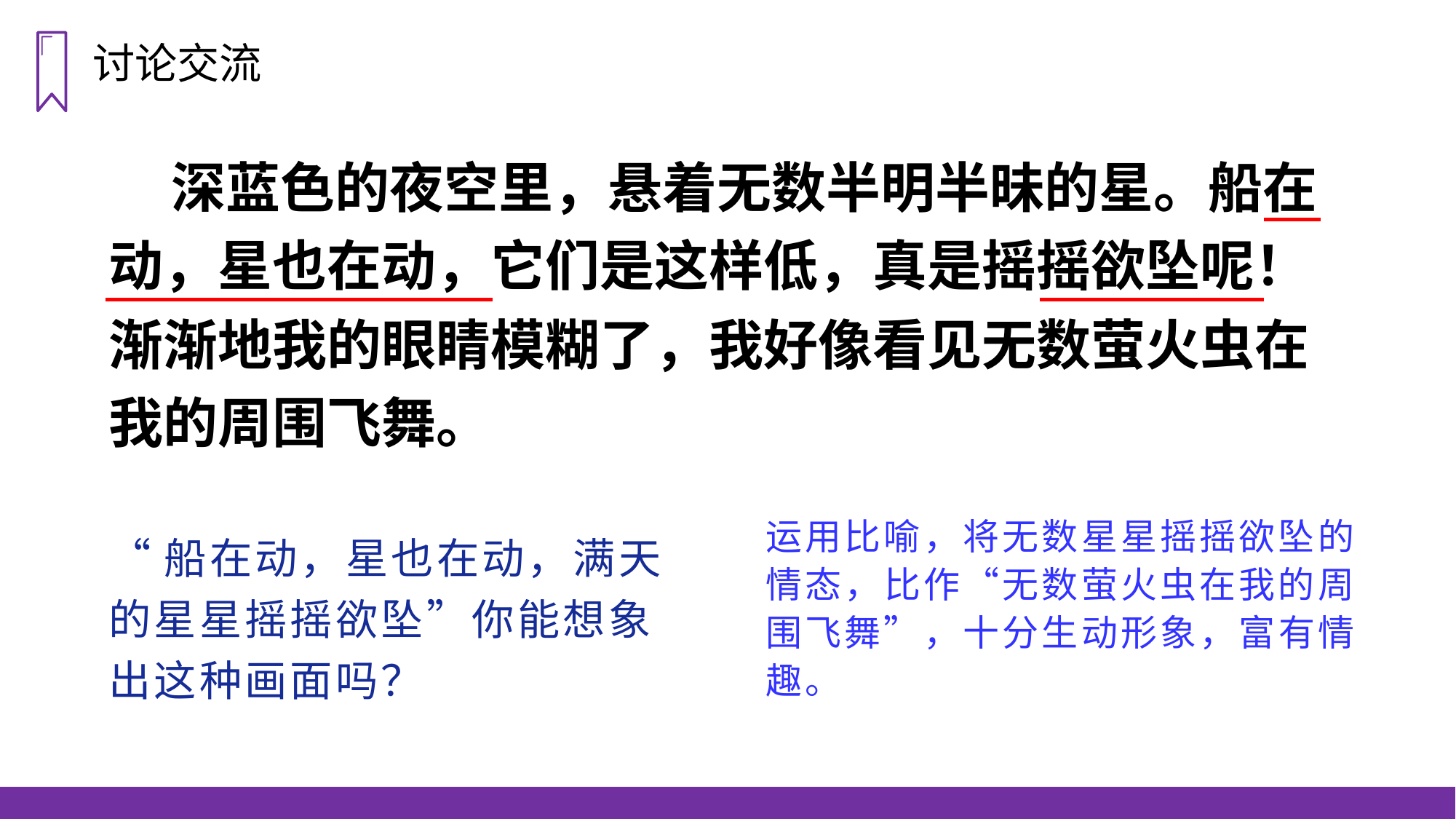

讨论交流
    深蓝色的夜空里，悬着无数半明半昧的星。船在动，星也在动，它们是这样低，真是摇摇欲坠呢！渐渐地我的眼睛模糊了，我好像看见无数萤火虫在我的周围飞舞。

运用比喻，将无数星星摇摇欲坠的情态，比作“无数萤火虫在我的周围飞舞”，十分生动形象，富有情趣。
“船在动，星也在动，满天的星星摇摇欲坠”你能想象出这种画面吗？